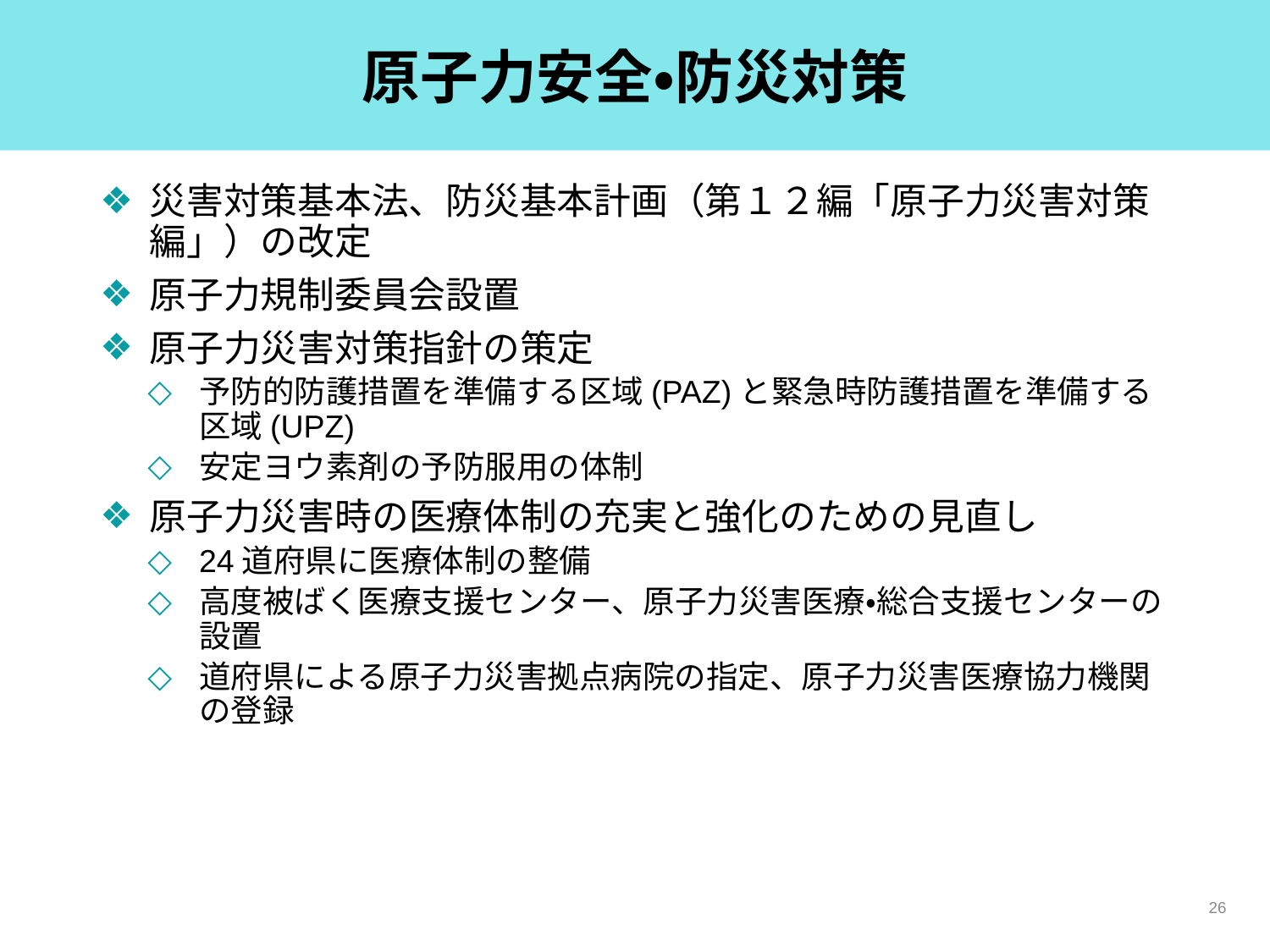

# 原子力安全・防災対策
災害対策基本法、防災基本計画（第１２編「原子力災害対策編」）の改定
原子力規制委員会設置
原子力災害対策指針の策定
予防的防護措置を準備する区域(PAZ)と緊急時防護措置を準備する区域(UPZ)
安定ヨウ素剤の予防服用の体制
原子力災害時の医療体制の充実と強化のための見直し
24道府県に医療体制の整備
高度被ばく医療支援センター、原子力災害医療・総合支援センターの設置
道府県による原子力災害拠点病院の指定、原子力災害医療協力機関の登録
26